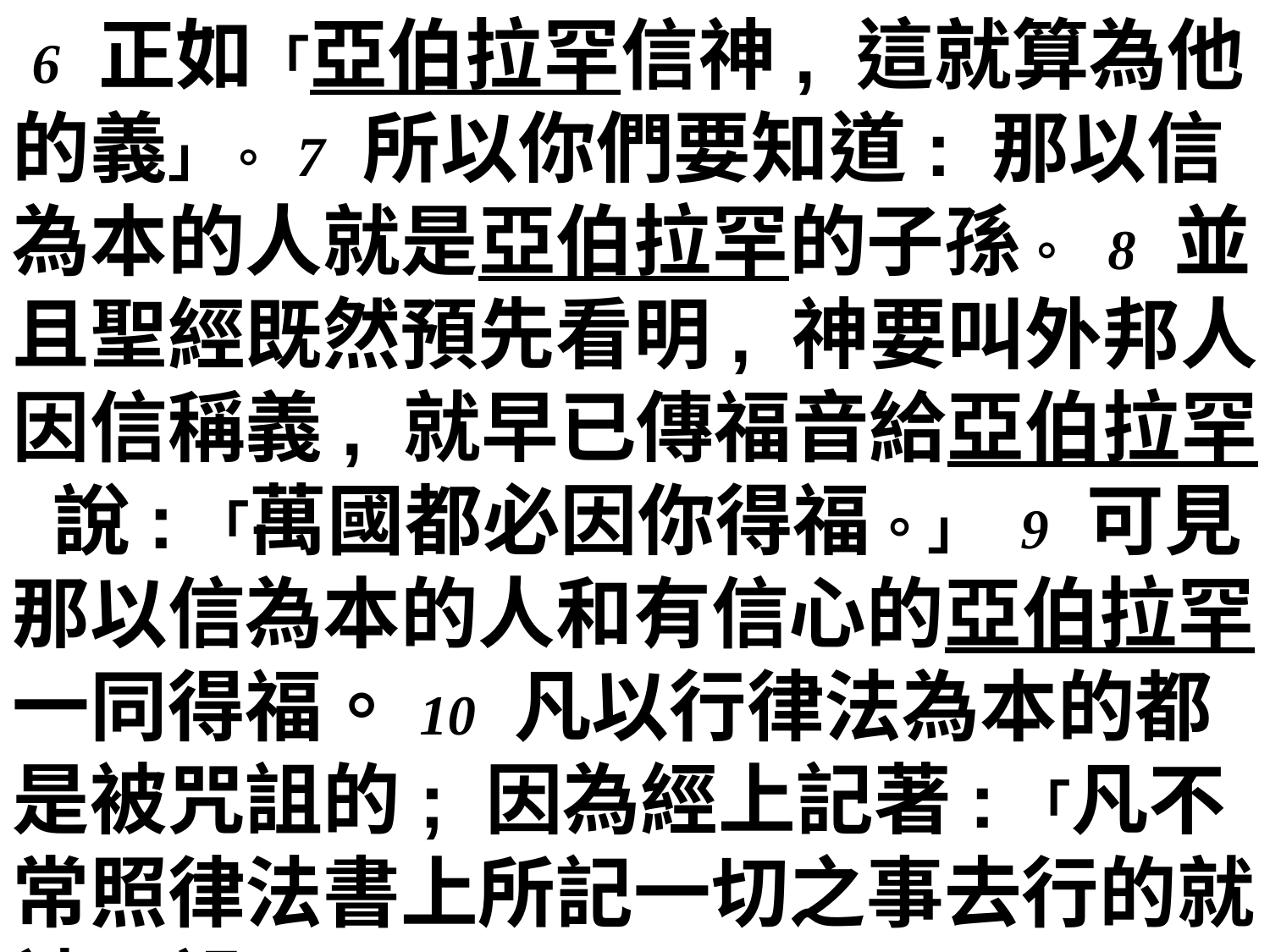

6 正如「亞伯拉罕信神, 這就算為他的義」。 7 所以你們要知道: 那以信為本的人就是亞伯拉罕的子孫。 8 並且聖經既然預先看明, 神要叫外邦人因信稱義, 就早已傳福音給亞伯拉罕, 說:「萬國都必因你得福。」 9 可見那以信為本的人和有信心的亞伯拉罕一同得福。10 凡以行律法為本的都是被咒詛的; 因為經上記著:「凡不常照律法書上所記一切之事去行的就被咒詛。」